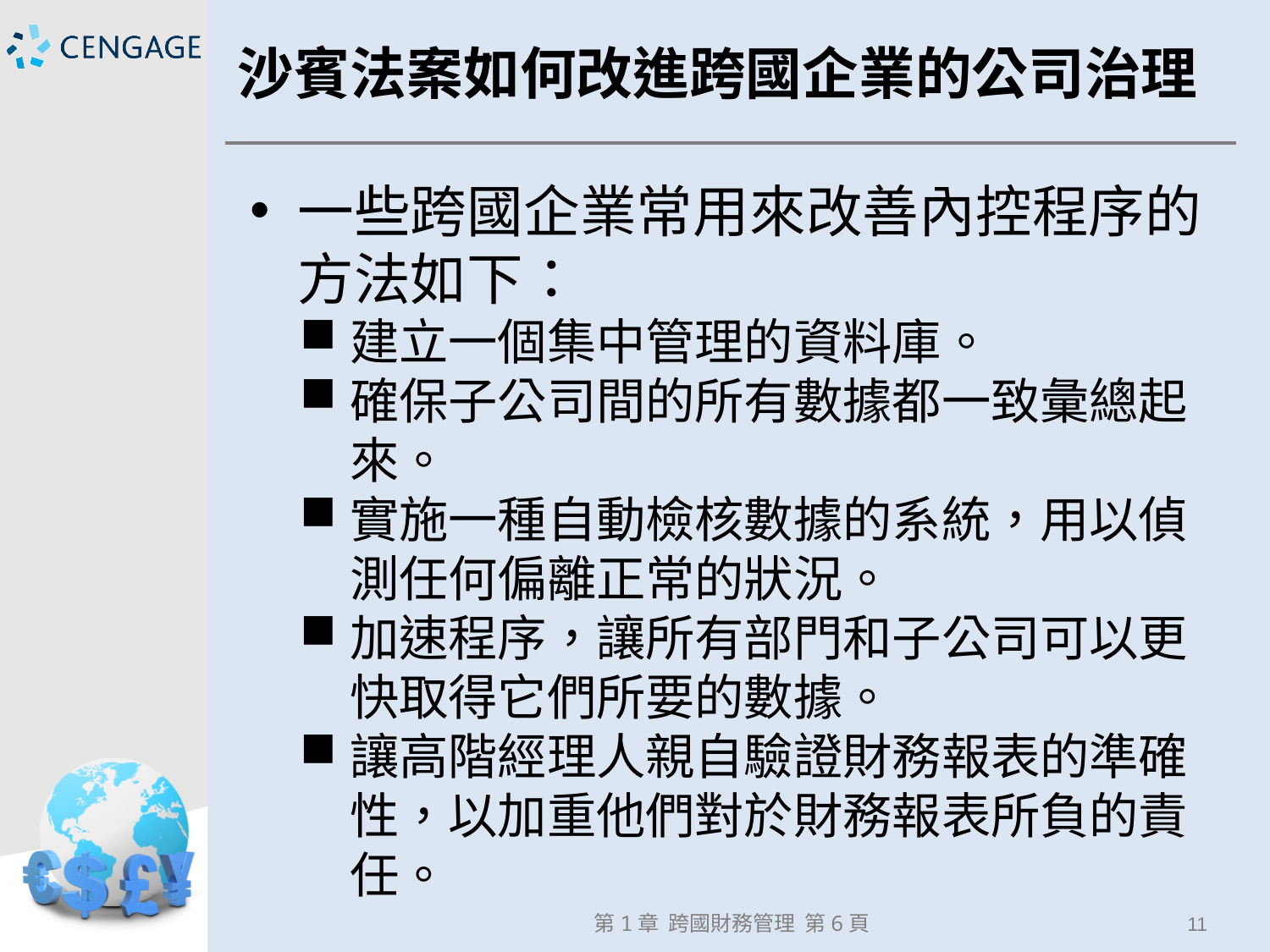

# 沙賓法案如何改進跨國企業的公司治理
一些跨國企業常用來改善內控程序的方法如下：
建立一個集中管理的資料庫。
確保子公司間的所有數據都一致彙總起來。
實施一種自動檢核數據的系統，用以偵測任何偏離正常的狀況。
加速程序，讓所有部門和子公司可以更快取得它們所要的數據。
讓高階經理人親自驗證財務報表的準確性，以加重他們對於財務報表所負的責任。
第1章  跨國財務管理  第6頁
11